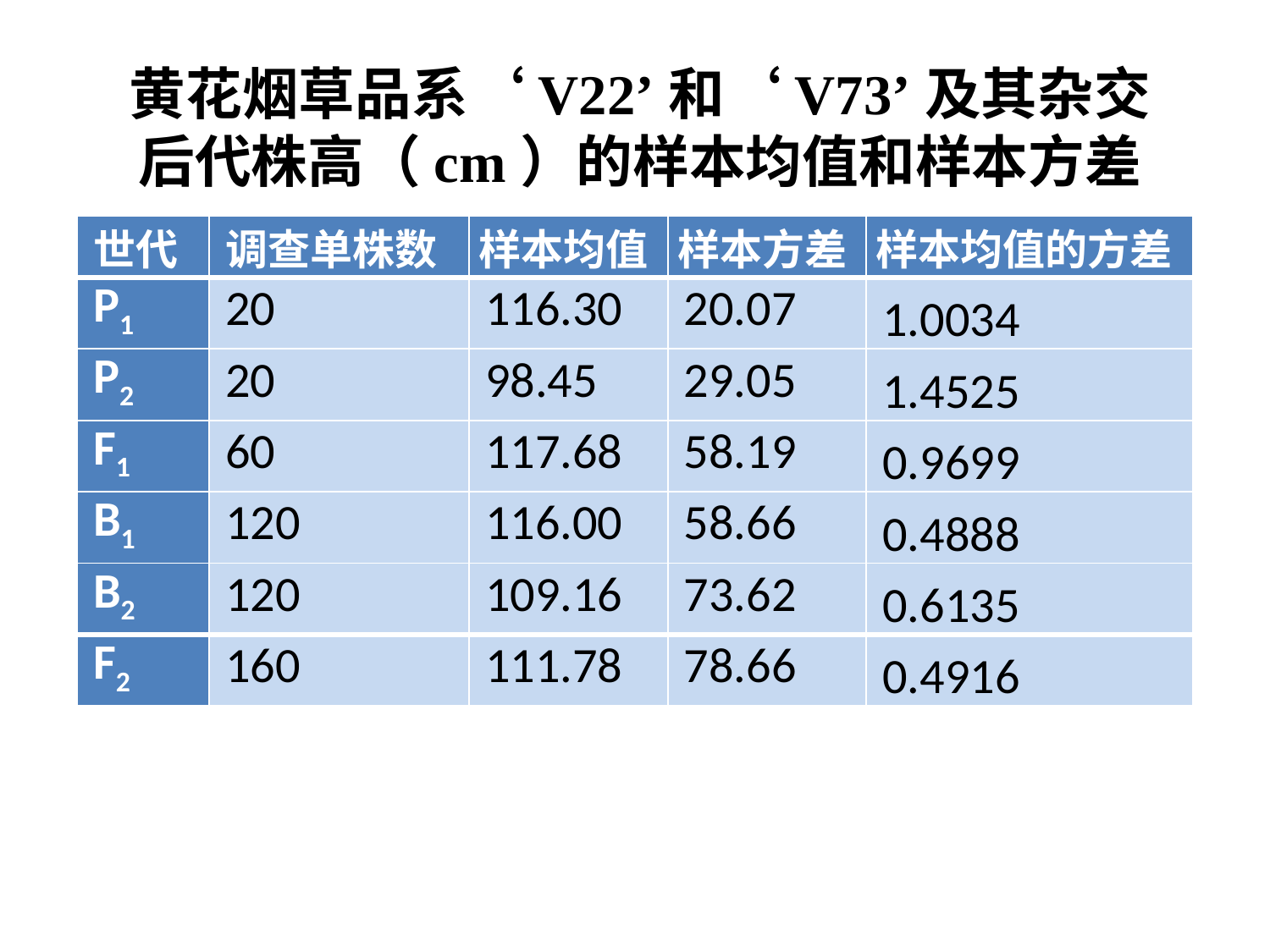

# 黄花烟草品系‘V22’和‘V73’及其杂交后代株高（cm）的样本均值和样本方差
| 世代 | 调查单株数 | 样本均值 | 样本方差 | 样本均值的方差 |
| --- | --- | --- | --- | --- |
| P1 | 20 | 116.30 | 20.07 | 1.0034 |
| P2 | 20 | 98.45 | 29.05 | 1.4525 |
| F1 | 60 | 117.68 | 58.19 | 0.9699 |
| B1 | 120 | 116.00 | 58.66 | 0.4888 |
| B2 | 120 | 109.16 | 73.62 | 0.6135 |
| F2 | 160 | 111.78 | 78.66 | 0.4916 |